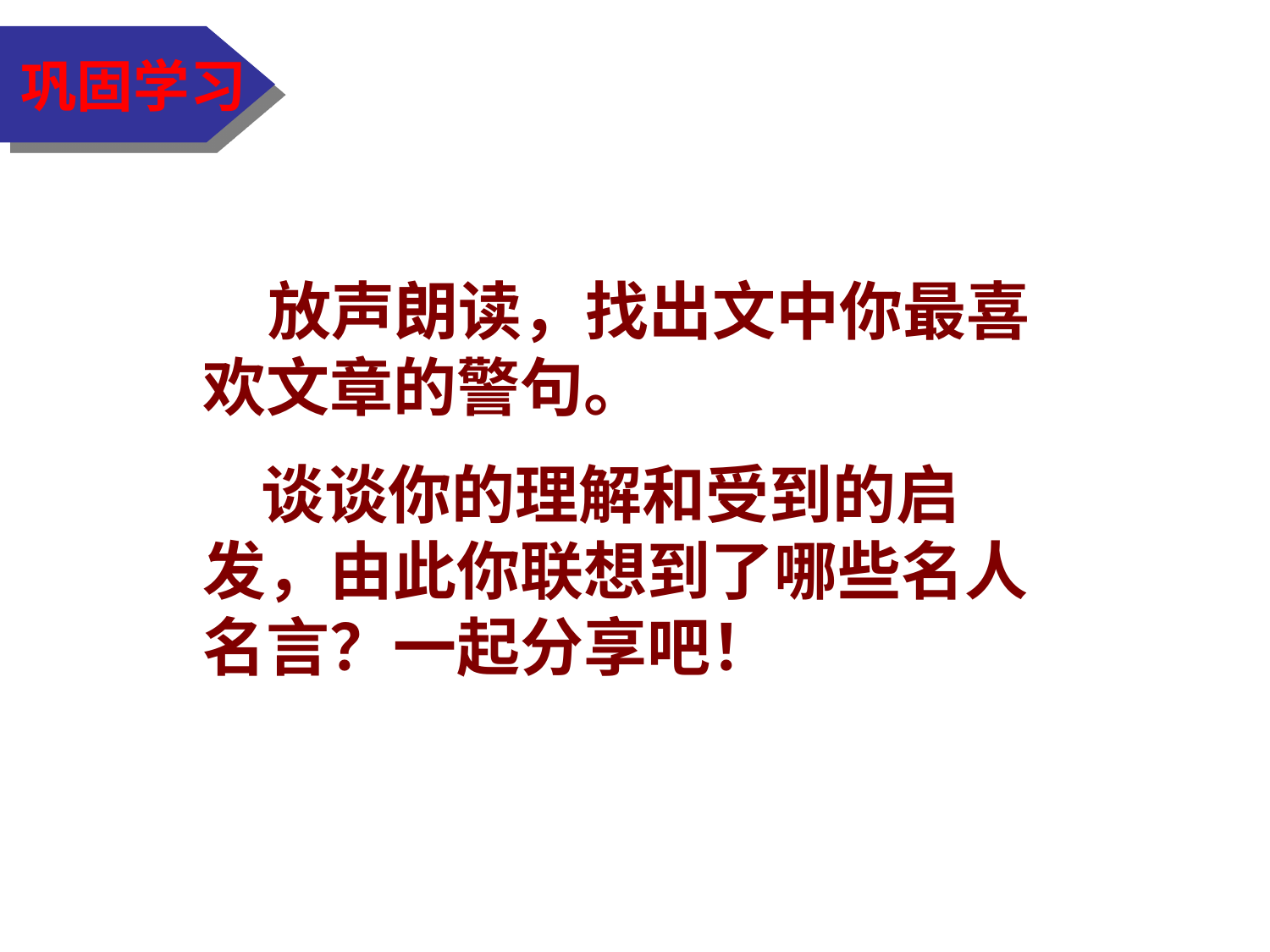

巩固学习
    放声朗读，找出文中你最喜欢文章的警句。
   谈谈你的理解和受到的启发，由此你联想到了哪些名人名言？一起分享吧！